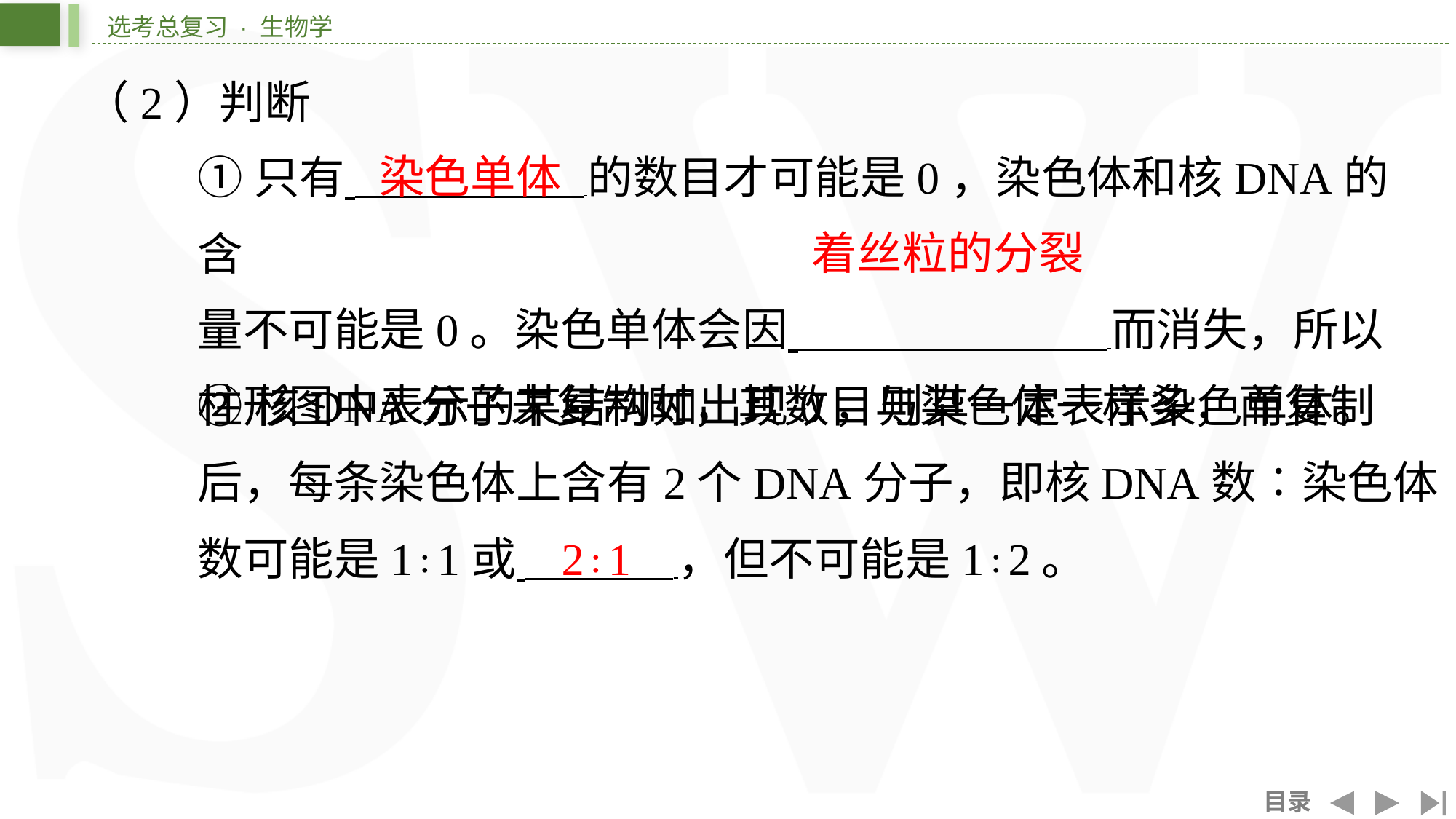

（2）判断
染色单体
①只有                                    的数目才可能是0，染色体和核DNA的含
量不可能是0。染色单体会因                                                而消失，所以
柱形图中表示的某结构如出现0，则其一定表示染色单体。
着丝粒的分裂
②核DNA分子未复制时，其数目与染色体一样多，而复制
后，每条染色体上含有2个DNA分子，即核DNA数∶染色体
数可能是1∶1或                        ，但不可能是1∶2。
2∶1